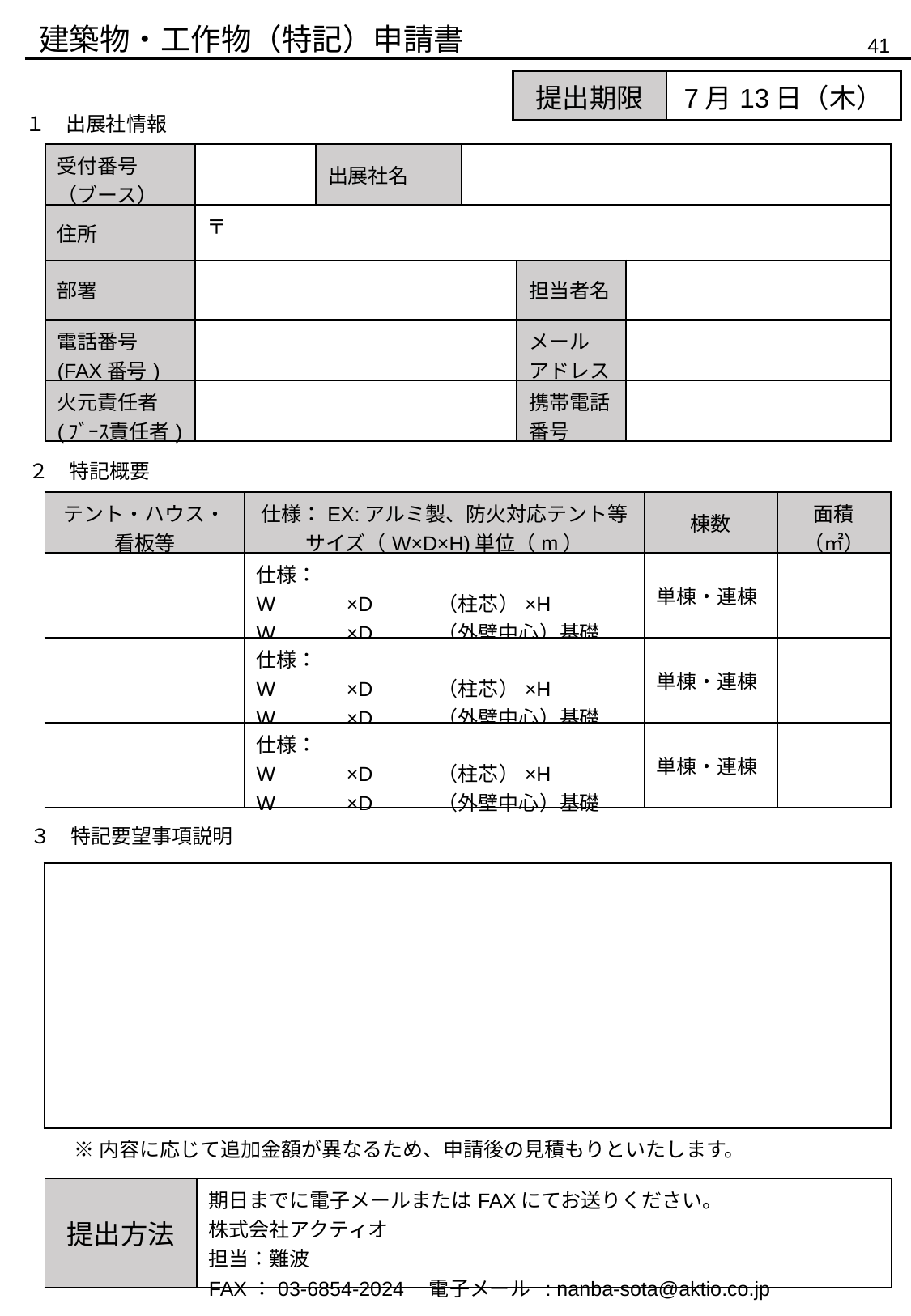

建築物・⼯作物（特記）申請書
41
| 提出期限 | 7月13日（木） |
| --- | --- |
１　出展社情報
| 受付番号 （ブース） |  | 出展社名 |  |  |  |
| --- | --- | --- | --- | --- | --- |
| 住所 | 〒 |  |  |  |  |
| 部署 |  |  |  | 担当者名 |  |
| 電話番号 (FAX番号) |  |  |  | メール アドレス |  |
| 火元責任者 (ﾌﾞｰｽ責任者) |  |  |  | 携帯電話番号 |  |
２　特記概要
| テント・ハウス・看板等 | 仕様：EX:アルミ製、防火対応テント等 サイズ（W×D×H)単位（m） | 棟数 | 面積（㎡） |
| --- | --- | --- | --- |
|  | 仕様： W　　　×D　　　（柱芯）×H W　　　×D　　　（外壁中心）基礎 | 単棟・連棟 |  |
|  | 仕様： W　　　×D　　　（柱芯）×H W　　　×D　　　（外壁中心）基礎 | 単棟・連棟 |  |
|  | 仕様： W　　　×D　　　（柱芯）×H W　　　×D　　　（外壁中心）基礎 | 単棟・連棟 |  |
３　特記要望事項説明
|  |
| --- |
※内容に応じて追加金額が異なるため、申請後の見積もりといたします。
| 提出方法 | 期日までに電子メールまたはFAXにてお送りください。 株式会社アクティオ 担当：難波 FAX：03-6854-2024　電子メール : nanba-sota@aktio.co.jp |
| --- | --- |